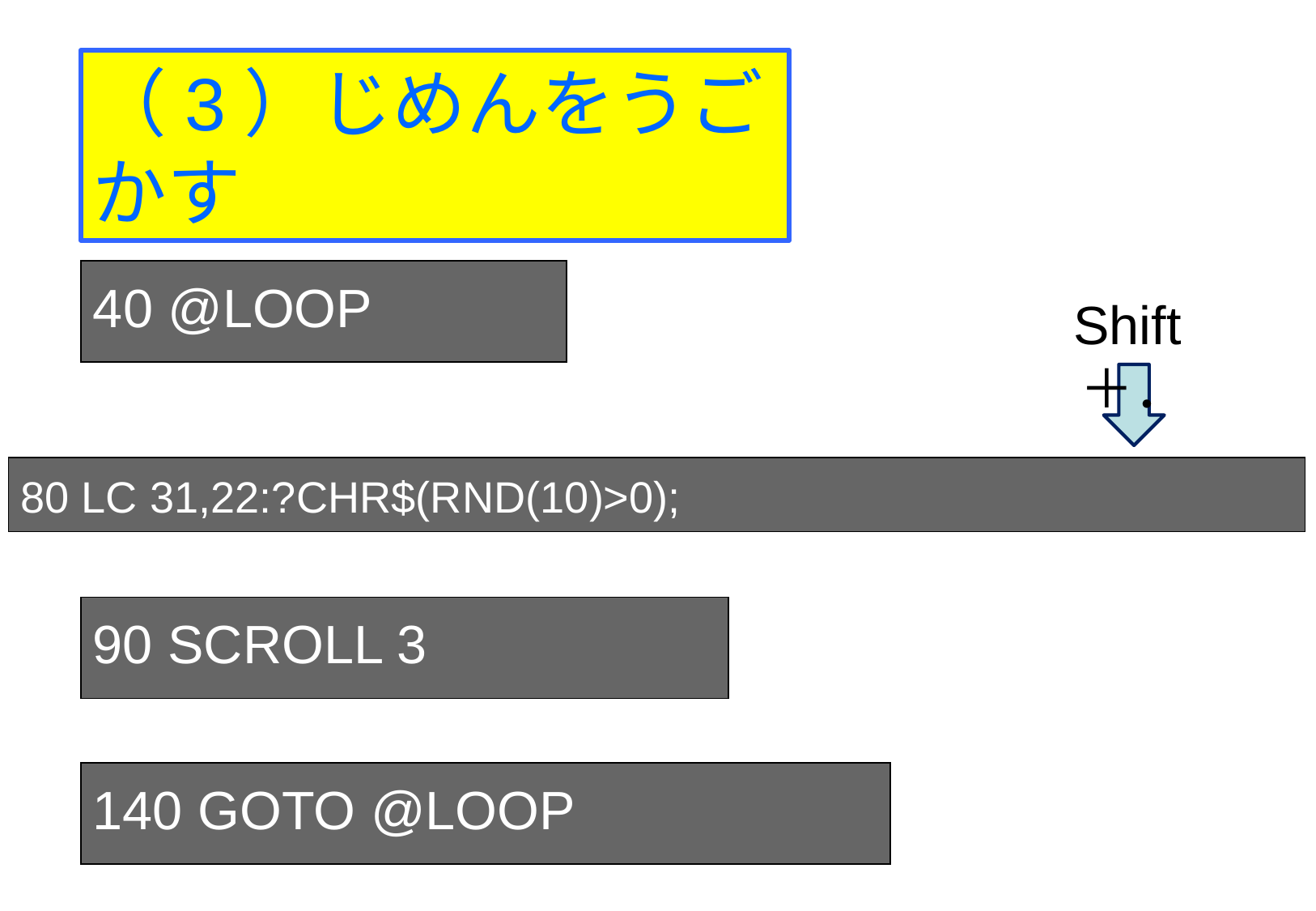

（3）じめんをうごかす
40 @LOOP
Shift＋．

80 LC 31,22:?CHR$(RND(10)>0);
90 SCROLL 3
140 GOTO @LOOP